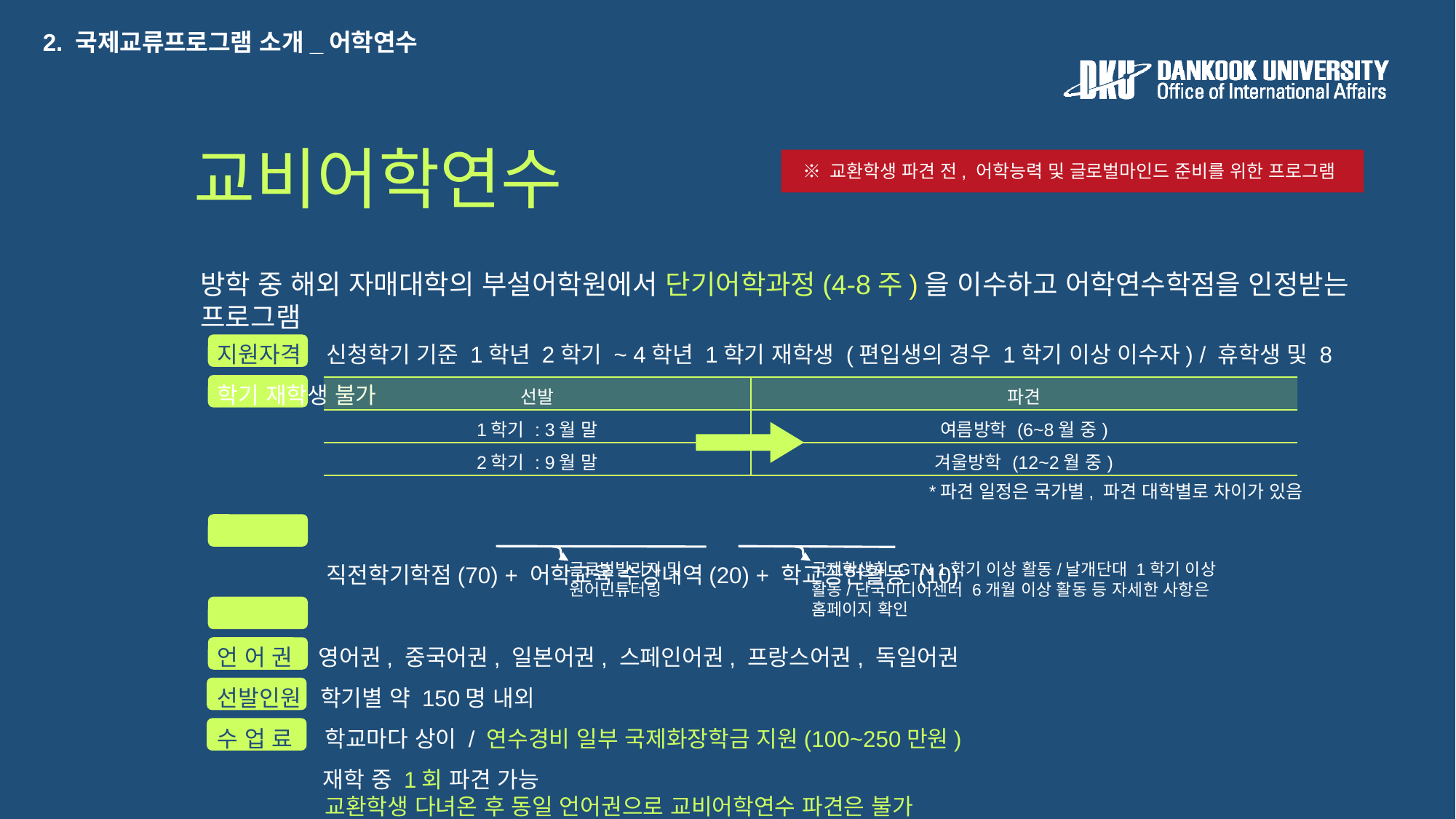

2. 국제교류프로그램 소개_어학연수
# 교비어학연수

※ 교환학생 파견 전, 어학능력 및 글로벌마인드 준비를 위한 프로그램

지원자격    신청학기 기준 1학년 2학기 ~ 4학년 1학기 재학생 (편입생의 경우 1학기 이상 이수자) / 휴학생 및 8학기 재학생 불가
선발시기

선발기준    직전학기학점(70) + 어학교육 수강내역(20) + 학교공헌활동 (10)

언 어 권    영어권, 중국어권, 일본어권, 스페인어권, 프랑스어권, 독일어권
선발인원   학기별 약 150명 내외
수 업 료     학교마다 상이 / 연수경비 일부 국제화장학금 지원(100~250만원)
비     고     재학 중 1회 파견 가능
                교환학생 다녀온 후 동일 언어권으로 교비어학연수 파견은 불가
방학 중 해외 자매대학의 부설어학원에서 단기어학과정(4-8주)을 이수하고 어학연수학점을 인정받는 프로그램

| 선발 | 파견 |
| --- | --- |
| 1학기 : 3월 말 | 여름방학 (6~8월 중) |
| 2학기 : 9월 말 | 겨울방학 (12~2월 중) |

*파견 일정은 국가별, 파견 대학별로 차이가 있음

글로벌빌리지 및 원어민튜터링
국제학생회 GTN 1학기 이상 활동/날개단대 1학기 이상 활동/단국미디어센터 6개월 이상 활동 등 자세한 사항은 홈페이지 확인